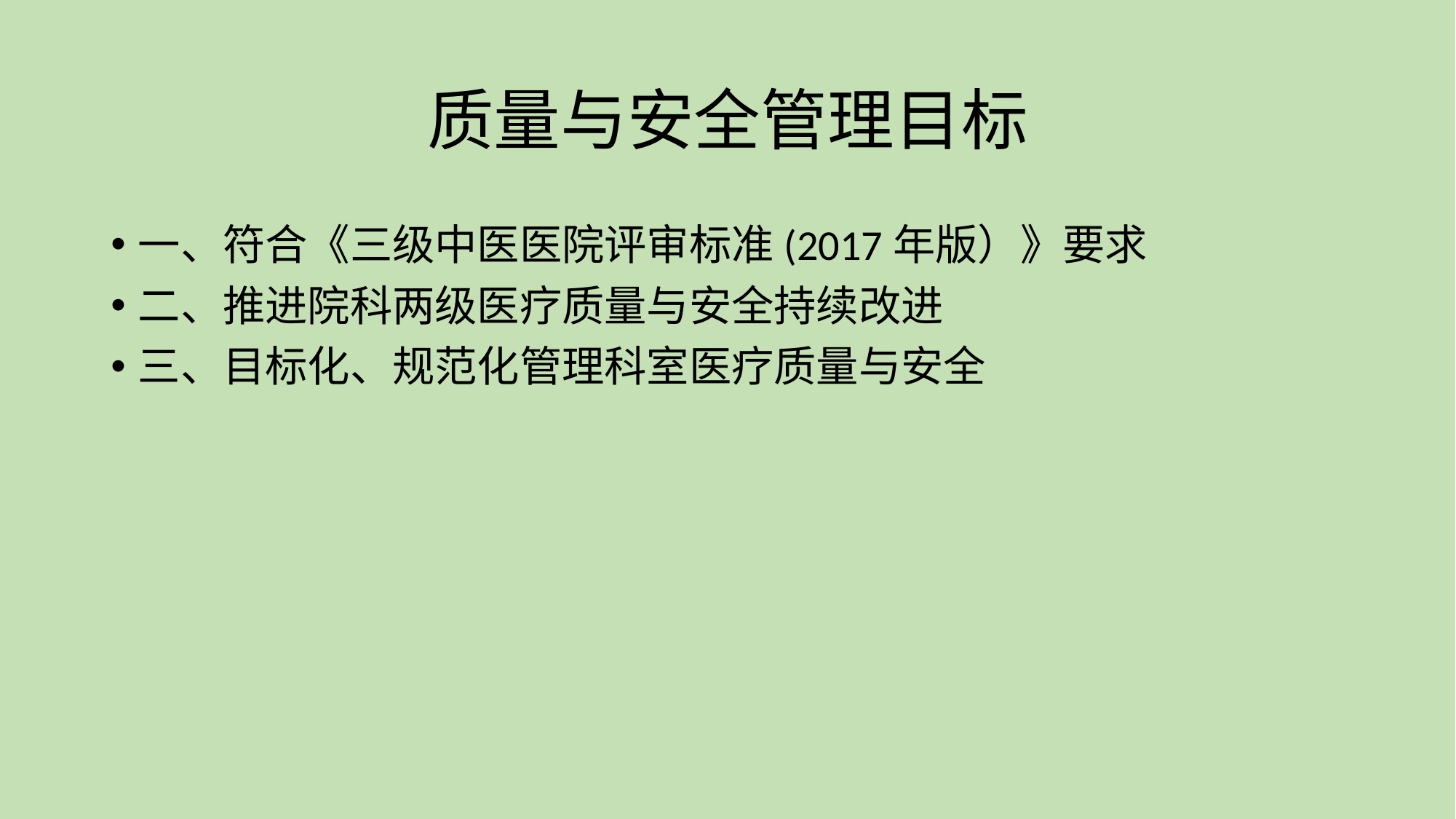

# 质量与安全管理目标
一、符合《三级中医医院评审标准(2017年版）》要求
二、推进院科两级医疗质量与安全持续改进
三、目标化、规范化管理科室医疗质量与安全